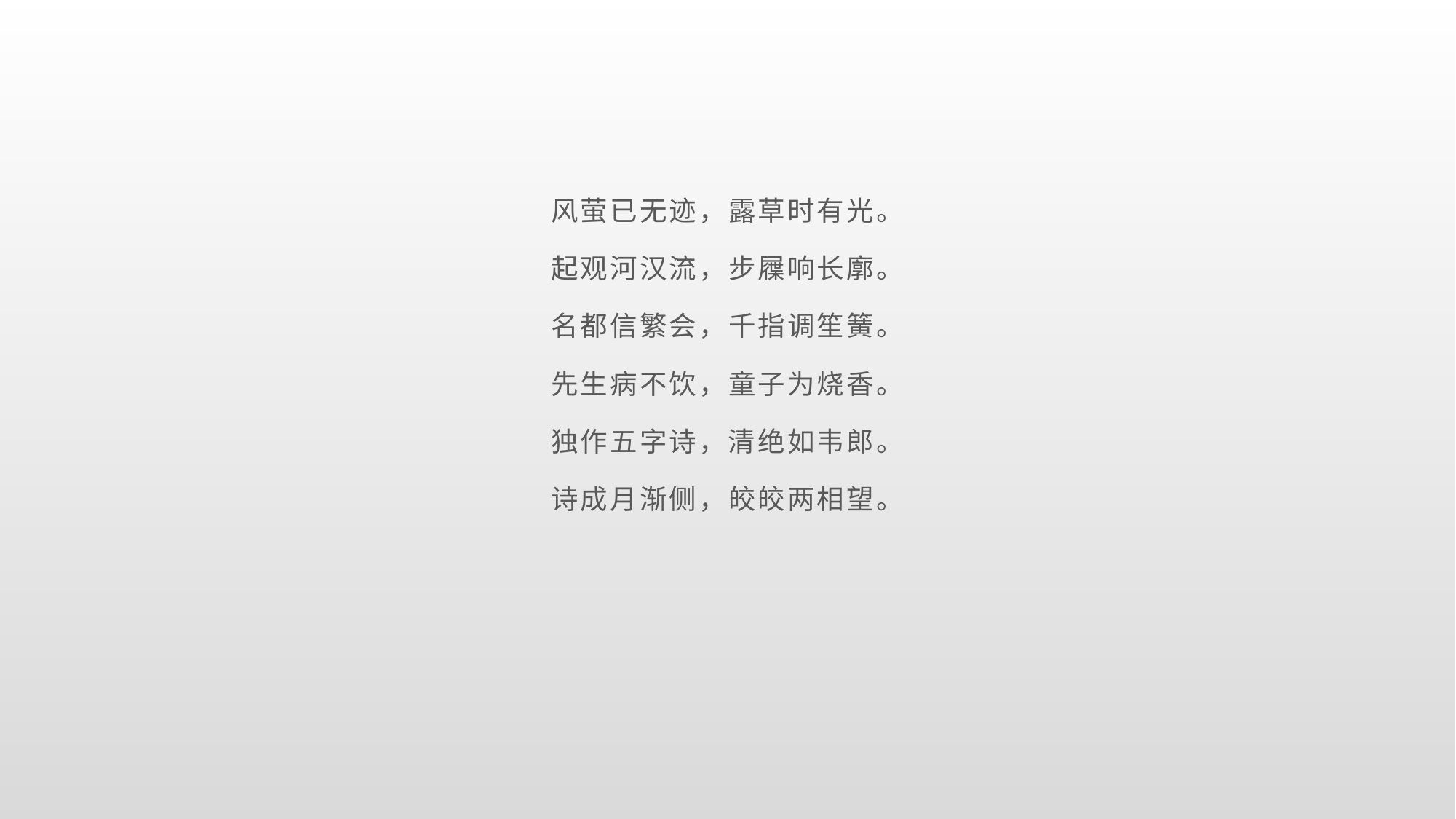

#
风萤已无迹，露草时有光。
起观河汉流，步屧响长廓。
名都信繁会，千指调笙簧。
先生病不饮，童子为烧香。
独作五字诗，清绝如韦郎。
诗成月渐侧，皎皎两相望。